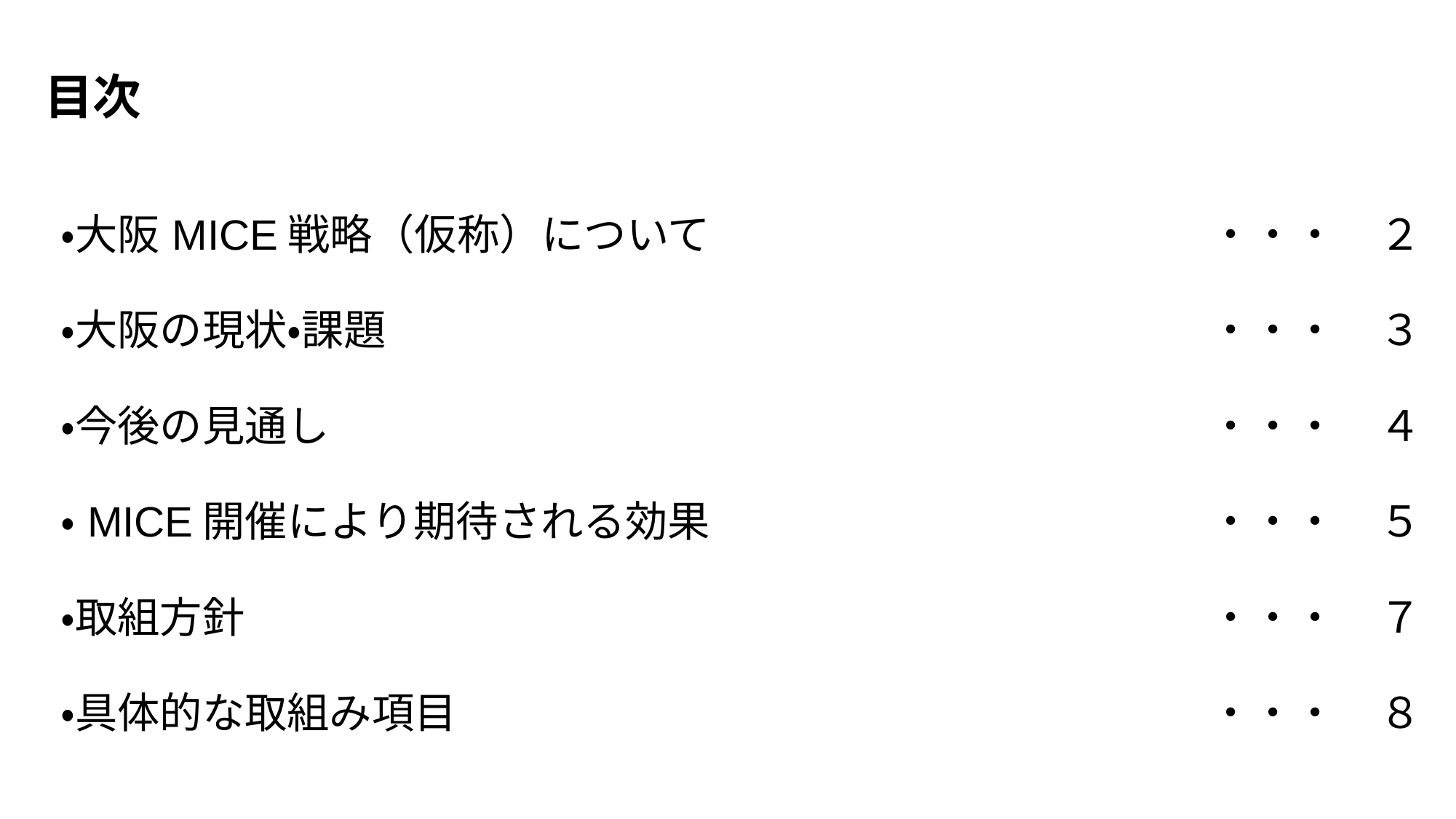

目次
| ・大阪MICE戦略（仮称）について | ・・・　２ |
| --- | --- |
| ・大阪の現状・課題 | ・・・　３ |
| ・今後の見通し | ・・・　４ |
| ・MICE開催により期待される効果 | ・・・　５ |
| ・取組方針 | ・・・　７ |
| ・具体的な取組み項目 | ・・・　８ |